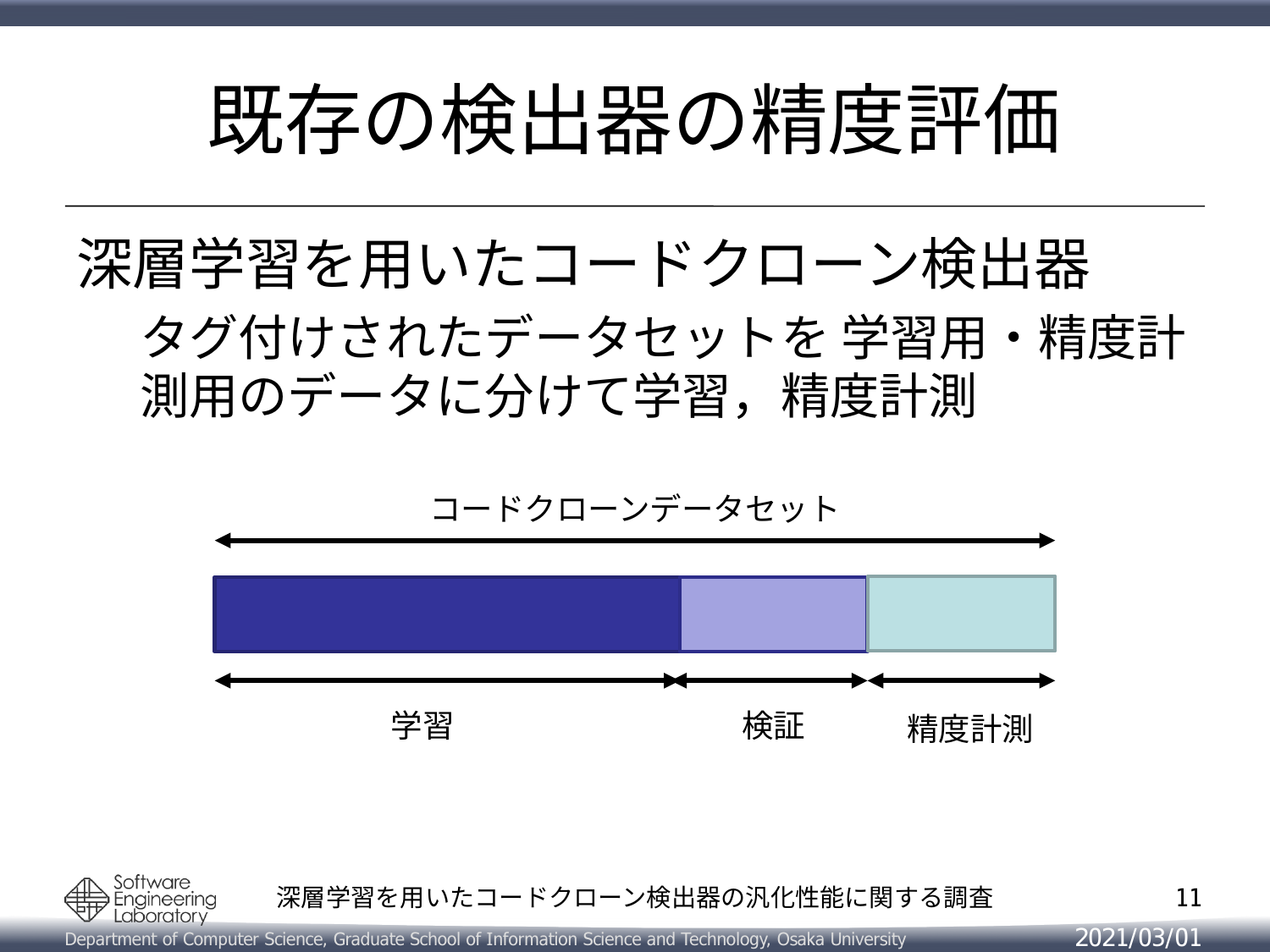

# 既存の検出器の精度評価
深層学習を用いたコードクローン検出器
タグ付けされたデータセットを 学習用・精度計測用のデータに分けて学習，精度計測
コードクローンデータセット

学習
検証
精度計測
11
深層学習を用いたコードクローン検出器の汎化性能に関する調査
2021/03/01